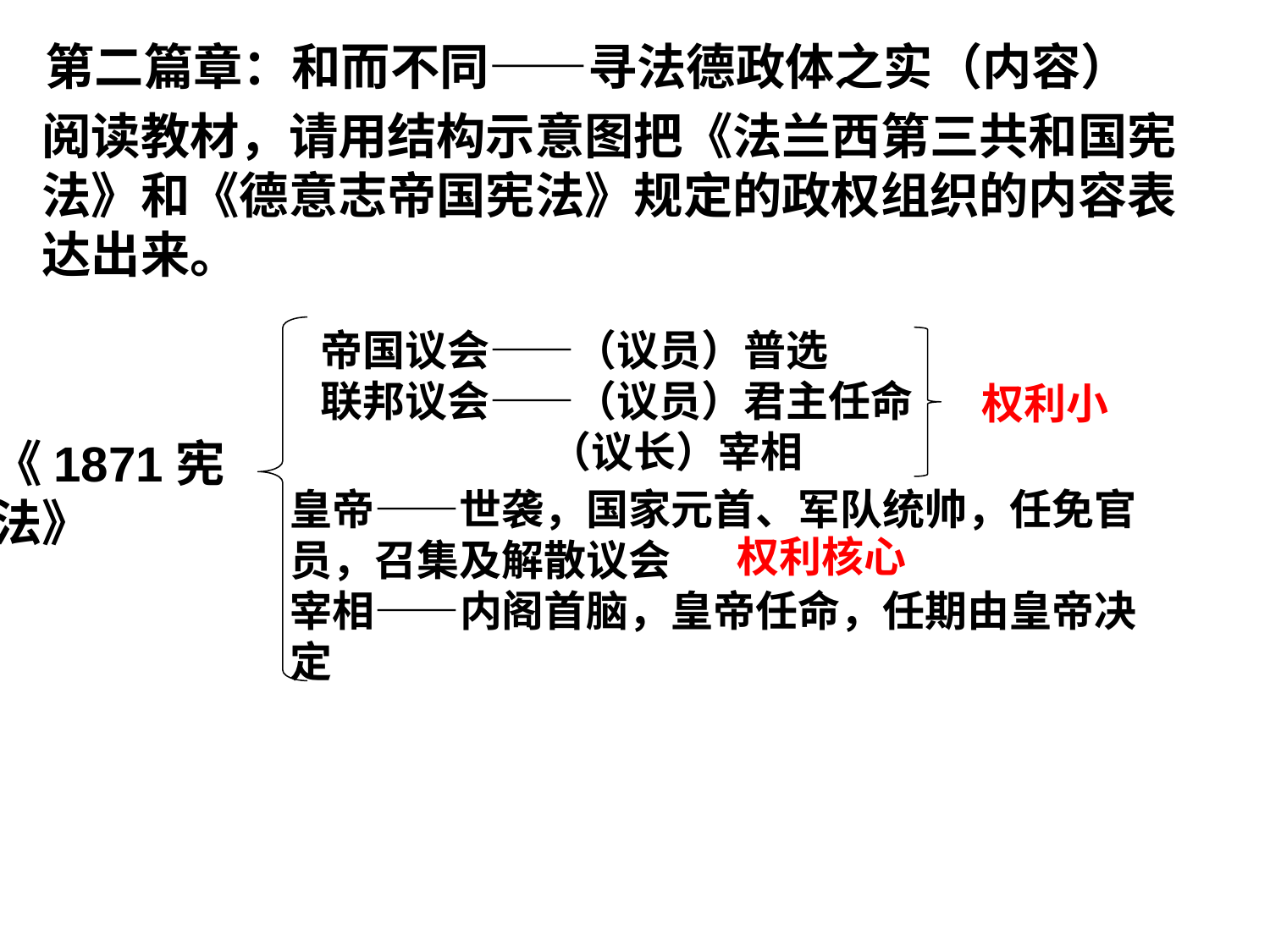

第二篇章：和而不同——寻法德政体之实（内容）
阅读教材，请用结构示意图把《法兰西第三共和国宪法》和《德意志帝国宪法》规定的政权组织的内容表达出来。

帝国议会——（议员）普选
联邦议会——（议员）君主任命
                       （议长）宰相

权利小
《1871宪法》
皇帝——世袭，国家元首、军队统帅，任免官员，召集及解散议会
宰相——内阁首脑，皇帝任命，任期由皇帝决定
权利核心